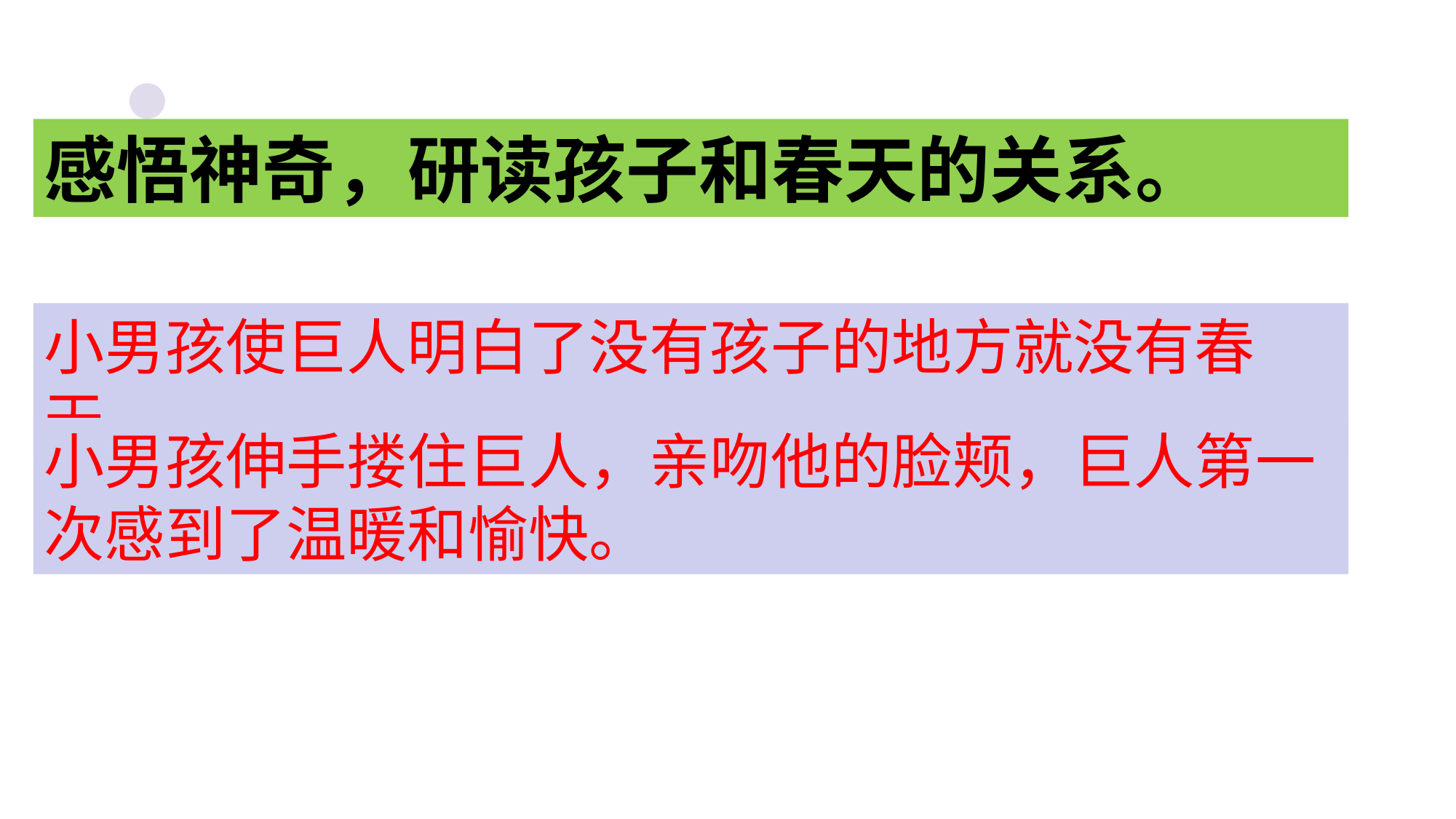

感悟神奇，研读孩子和春天的关系。
小男孩使巨人明白了没有孩子的地方就没有春天。
小男孩伸手搂住巨人，亲吻他的脸颊，巨人第一次感到了温暖和愉快。